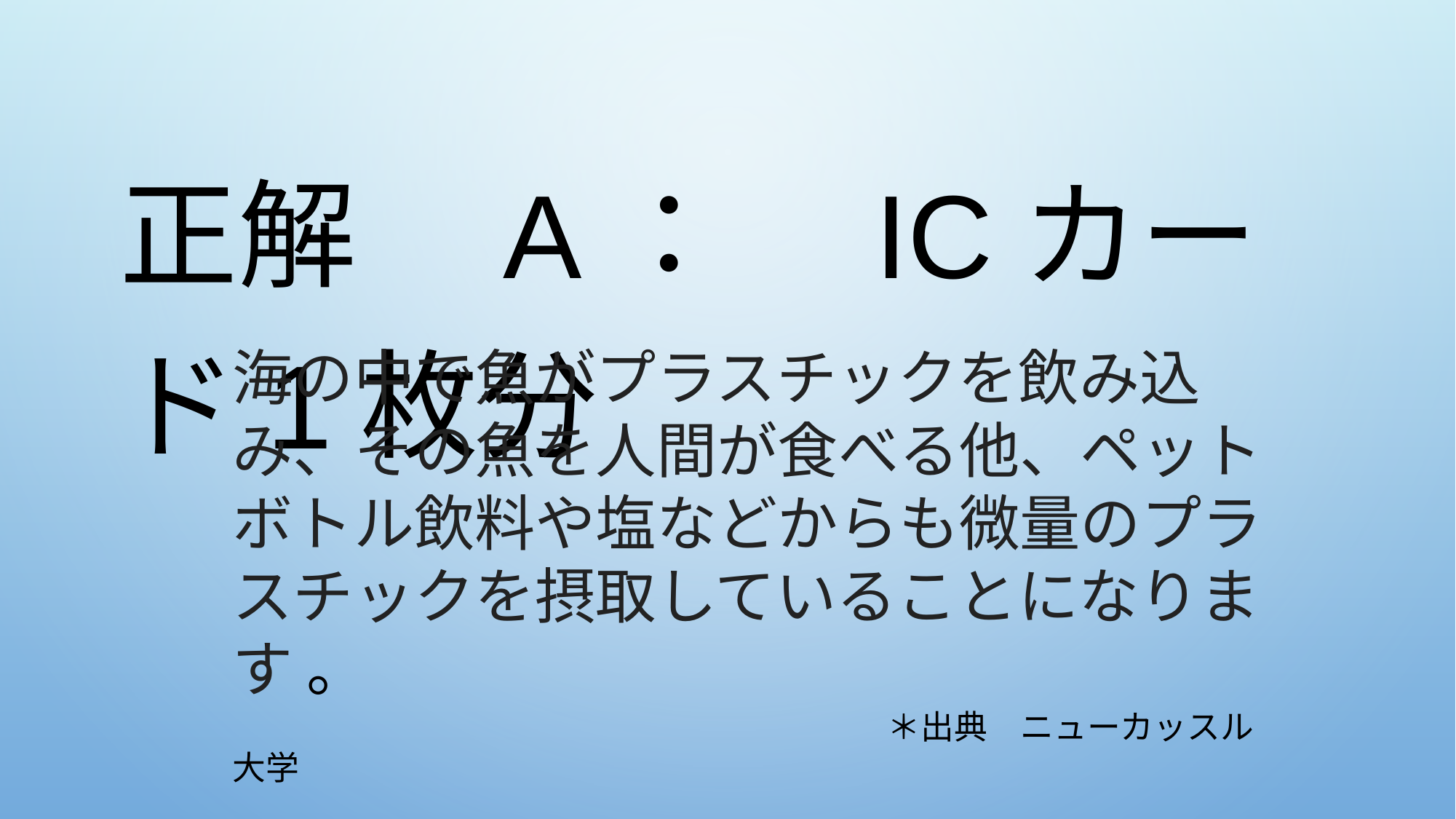

正解　A：　ICカード1枚分

海の中で魚がプラスチックを飲み込み、その魚を人間が食べる他、ペットボトル飲料や塩などからも微量のプラスチックを摂取していることになります 。
					　　　＊出典　ニューカッスル大学